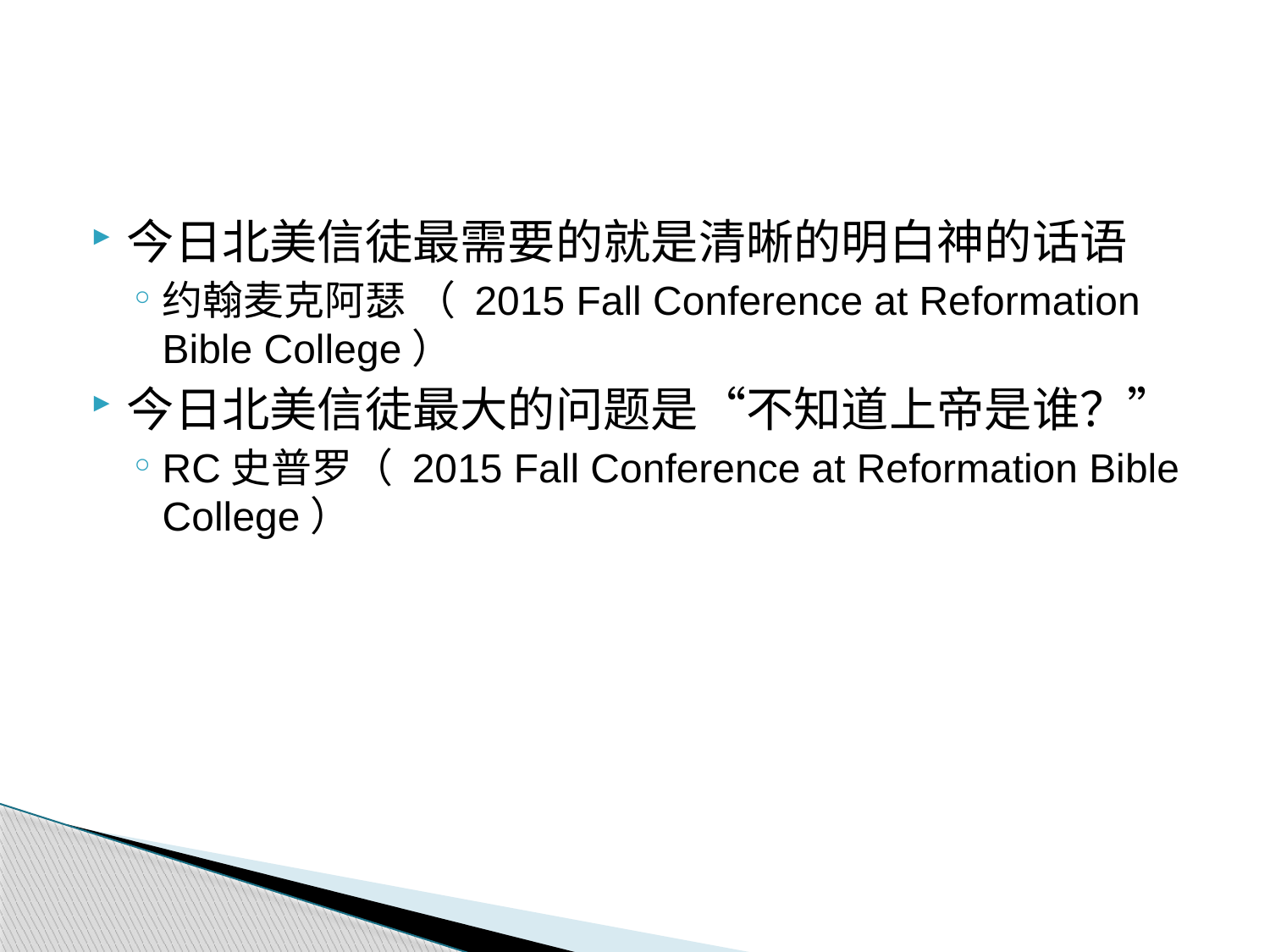

#
今日北美信徒最需要的就是清晰的明白神的话语
约翰麦克阿瑟 （ 2015 Fall Conference at Reformation Bible College）
今日北美信徒最大的问题是“不知道上帝是谁？”
RC史普罗（ 2015 Fall Conference at Reformation Bible College）